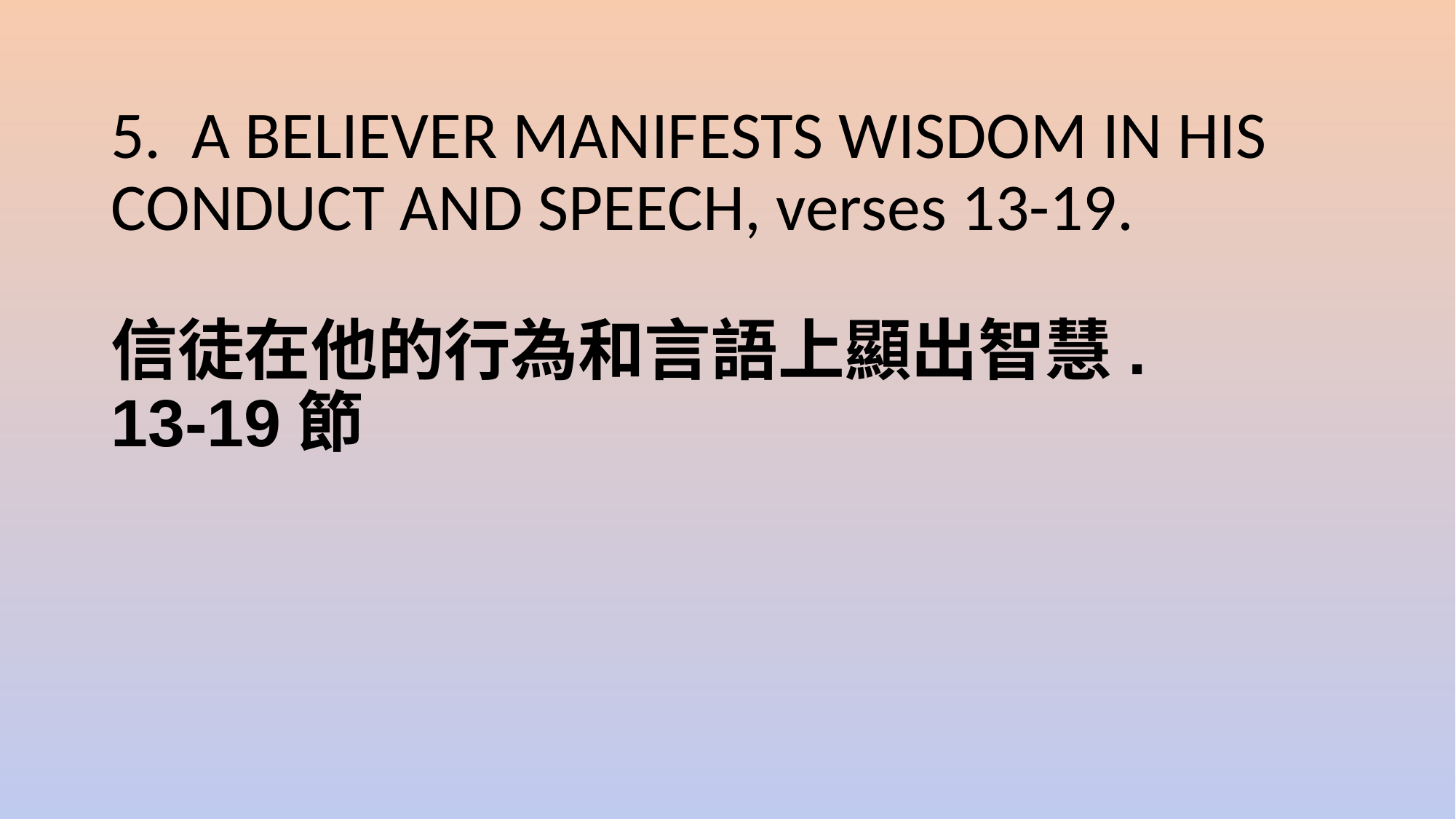

# 5.  A BELIEVER MANIFESTS WISDOM IN HIS CONDUCT AND SPEECH, verses 13-19. 信徒在他的行為和言語上顯出智慧. 13-19節